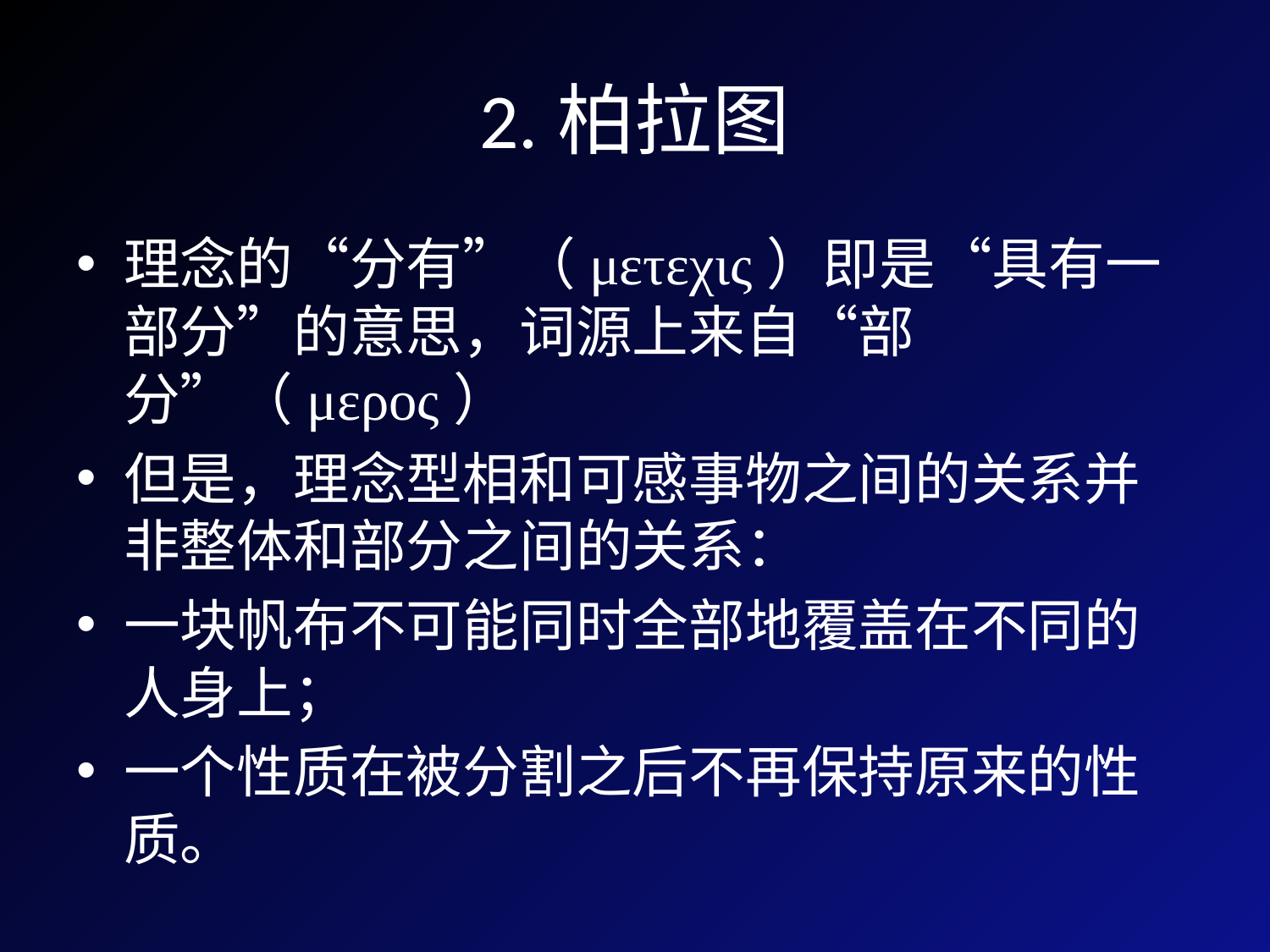

# 2.柏拉图
理念的“分有”（μετεχις）即是“具有一部分”的意思，词源上来自“部分”（μερος）
但是，理念型相和可感事物之间的关系并非整体和部分之间的关系：
一块帆布不可能同时全部地覆盖在不同的人身上；
一个性质在被分割之后不再保持原来的性质。